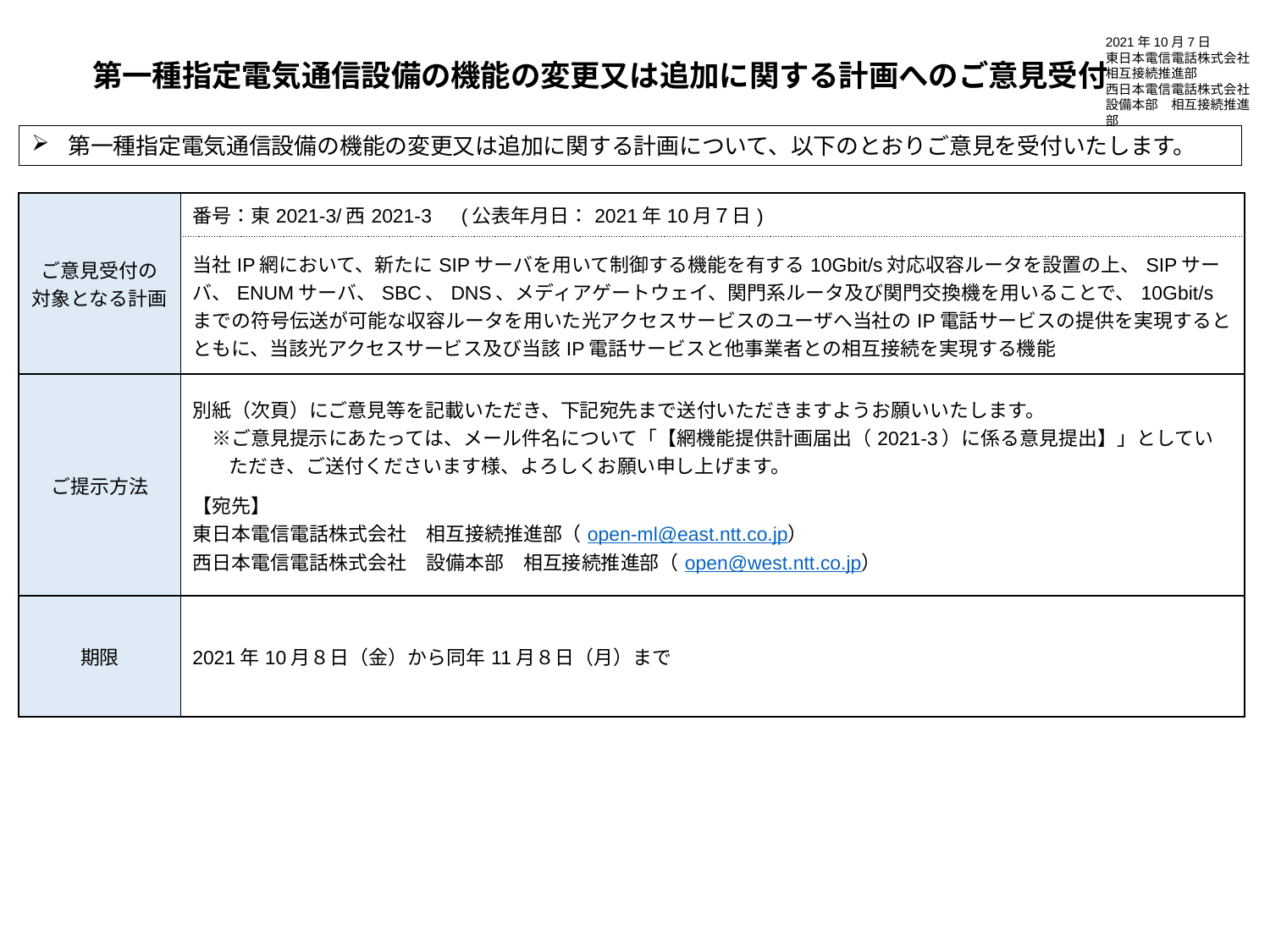

2021年10月7日
東日本電信電話株式会社
相互接続推進部
西日本電信電話株式会社
設備本部　相互接続推進部
第一種指定電気通信設備の機能の変更又は追加に関する計画へのご意見受付
第一種指定電気通信設備の機能の変更又は追加に関する計画について、以下のとおりご意見を受付いたします。
| ご意見受付の 対象となる計画 | 番号：東2021-3/西2021-3　(公表年月日：2021年10月７日) |
| --- | --- |
|  | 当社IP網において、新たにSIPサーバを用いて制御する機能を有する10Gbit/s対応収容ルータを設置の上、SIPサーバ、ENUMサーバ、SBC、DNS、メディアゲートウェイ、関門系ルータ及び関門交換機を用いることで、10Gbit/sまでの符号伝送が可能な収容ルータを用いた光アクセスサービスのユーザへ当社のIP電話サービスの提供を実現するとともに、当該光アクセスサービス及び当該IP電話サービスと他事業者との相互接続を実現する機能 |
| ご提示方法 | 別紙（次頁）にご意見等を記載いただき、下記宛先まで送付いただきますようお願いいたします。 　※ご意見提示にあたっては、メール件名について「【網機能提供計画届出（2021-3）に係る意見提出】」としていただき、ご送付くださいます様、よろしくお願い申し上げます。 【宛先】 東日本電信電話株式会社　相互接続推進部（open-ml@east.ntt.co.jp） 西日本電信電話株式会社　設備本部　相互接続推進部（open@west.ntt.co.jp） |
| 期限 | 2021年10月８日（金）から同年11月８日（月）まで |